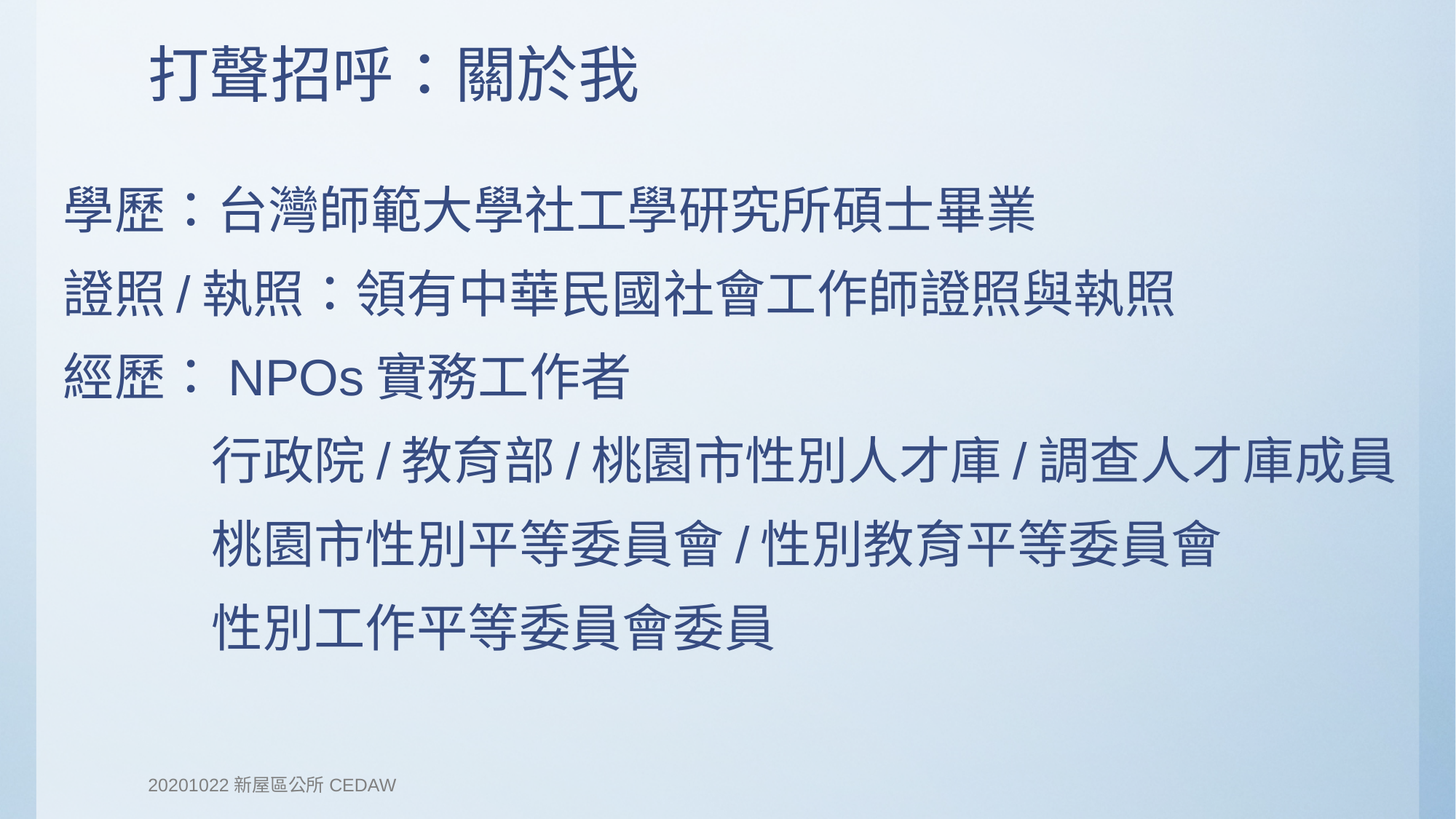

# 打聲招呼：關於我

學歷：台灣師範大學社工學研究所碩士畢業
證照/執照：領有中華民國社會工作師證照與執照
經歷：NPOs實務工作者
            行政院/教育部/桃園市性別人才庫/調查人才庫成員
            桃園市性別平等委員會/性別教育平等委員會
            性別工作平等委員會委員

20201022新屋區公所CEDAW